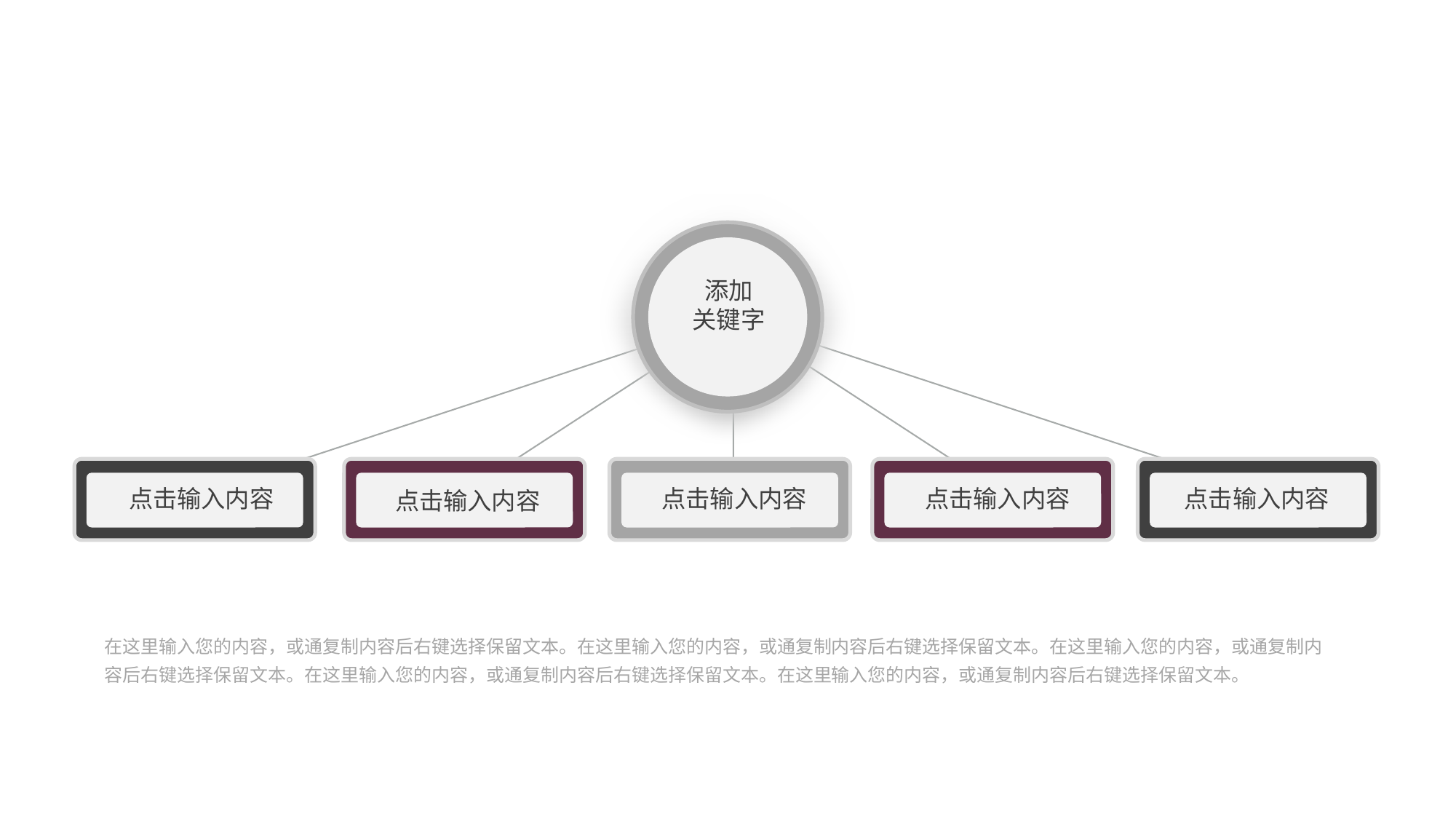

添加
关键字

点击输入内容
点击输入内容
点击输入内容
点击输入内容
点击输入内容
在这里输入您的内容，或通复制内容后右键选择保留文本。在这里输入您的内容，或通复制内容后右键选择保留文本。在这里输入您的内容，或通复制内容后右键选择保留文本。在这里输入您的内容，或通复制内容后右键选择保留文本。在这里输入您的内容，或通复制内容后右键选择保留文本。